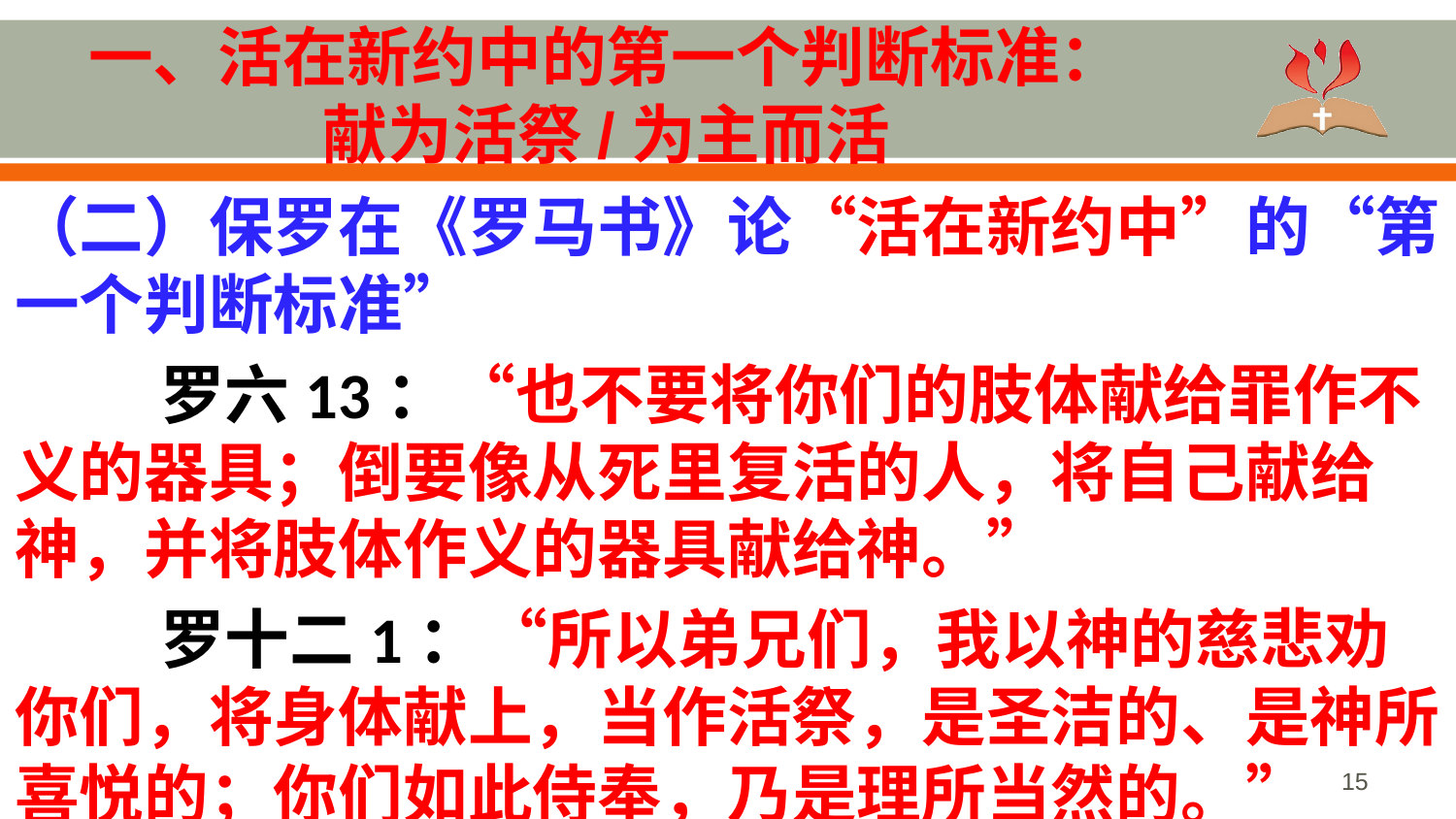

# 一、活在新约中的第一个判断标准： 献为活祭/为主而活
（二）保罗在《罗马书》论“活在新约中”的“第一个判断标准”
	罗六13：“也不要将你们的肢体献给罪作不义的器具；倒要像从死里复活的人，将自己献给神，并将肢体作义的器具献给神。”
	罗十二1：“所以弟兄们，我以神的慈悲劝你们，将身体献上，当作活祭，是圣洁的、是神所喜悦的；你们如此侍奉，乃是理所当然的。”

15